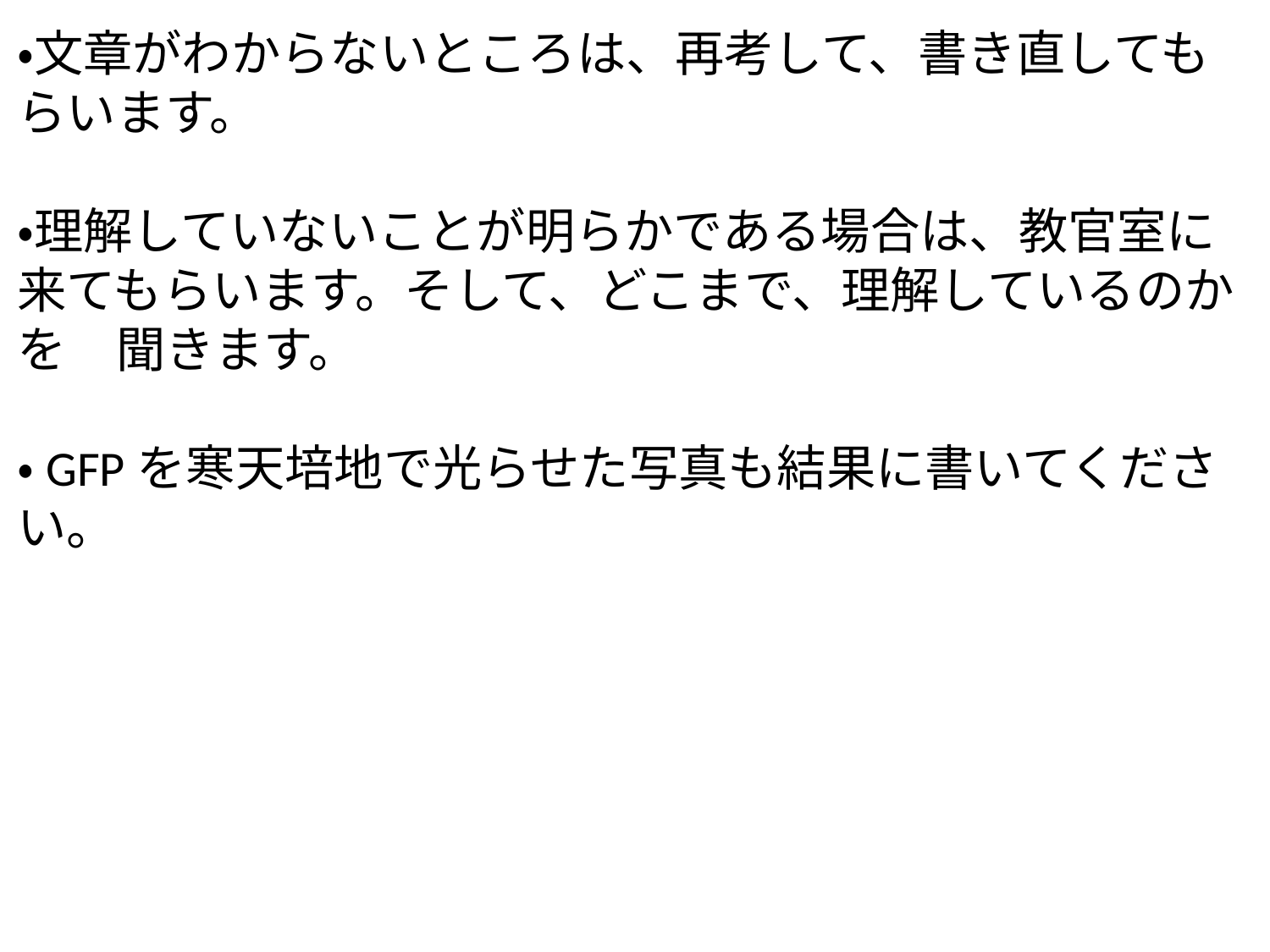

・文章がわからないところは、再考して、書き直してもらいます。

・理解していないことが明らかである場合は、教官室に来てもらいます。そして、どこまで、理解しているのかを　聞きます。

・GFPを寒天培地で光らせた写真も結果に書いてください。